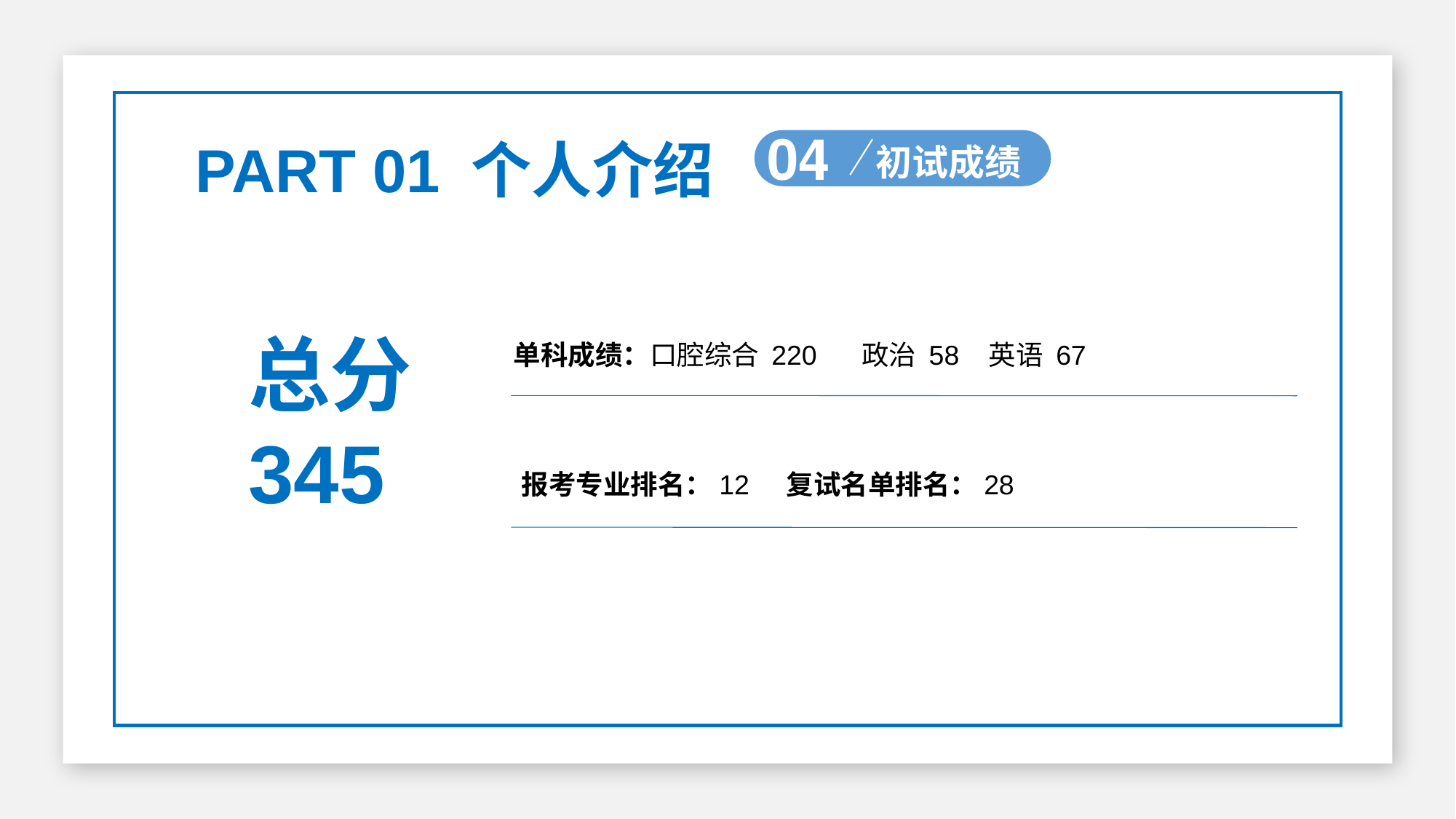

PART 01 个人介绍

初试成绩
04

总分
345
单科成绩：口腔综合 220     政治 58   英语 67
报考专业排名：12    复试名单排名：28